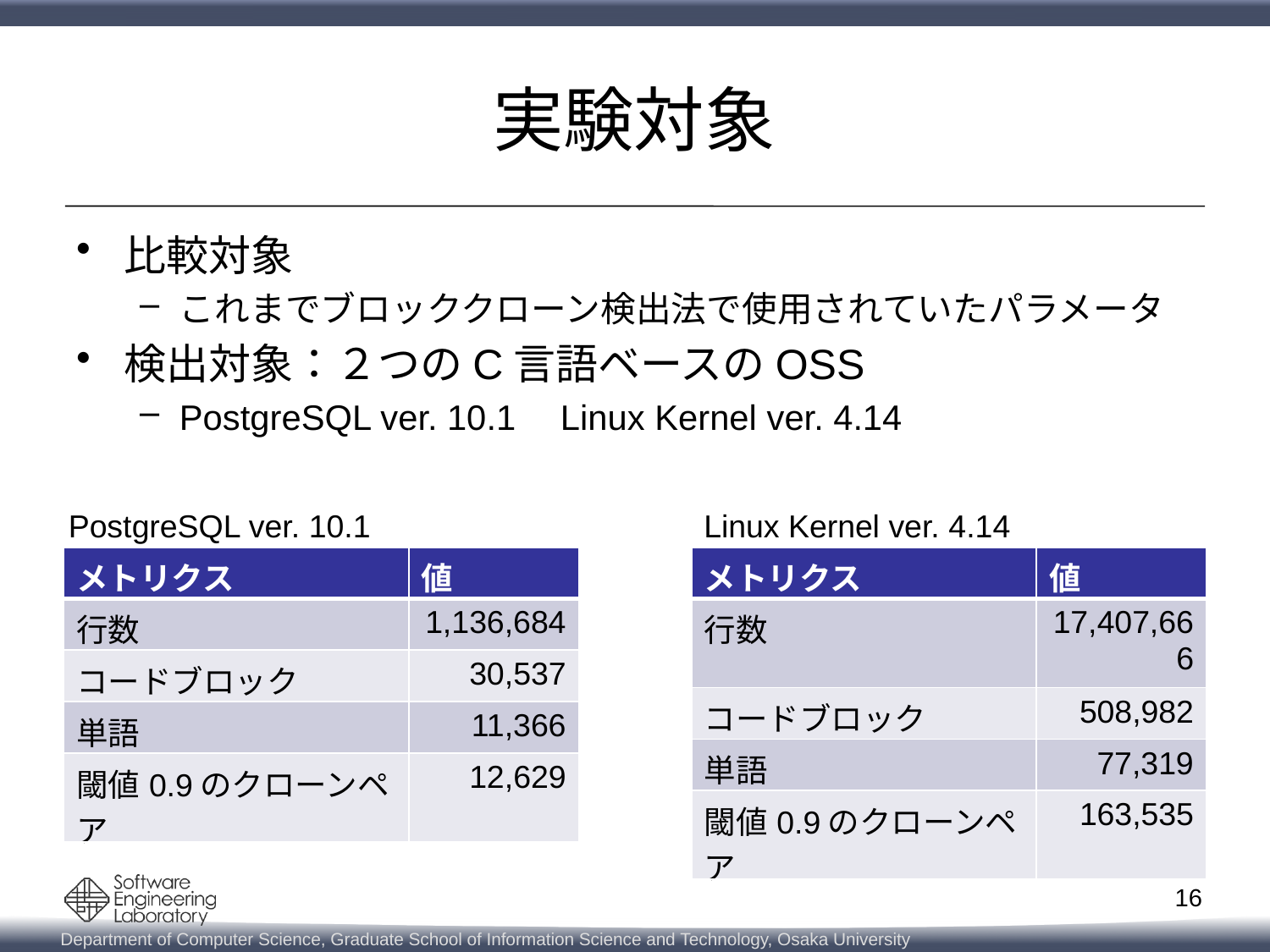

# 実験対象
比較対象
これまでブロッククローン検出法で使用されていたパラメータ
検出対象：２つのC言語ベースのOSS
PostgreSQL ver. 10.1	Linux Kernel ver. 4.14

PostgreSQL ver. 10.1
Linux Kernel ver. 4.14
| メトリクス | 値 |
| --- | --- |
| 行数 | 1,136,684 |
| コードブロック | 30,537 |
| 単語 | 11,366 |
| 閾値0.9のクローンペア | 12,629 |
| メトリクス | 値 |
| --- | --- |
| 行数 | 17,407,666 |
| コードブロック | 508,982 |
| 単語 | 77,319 |
| 閾値0.9のクローンペア | 163,535 |
16